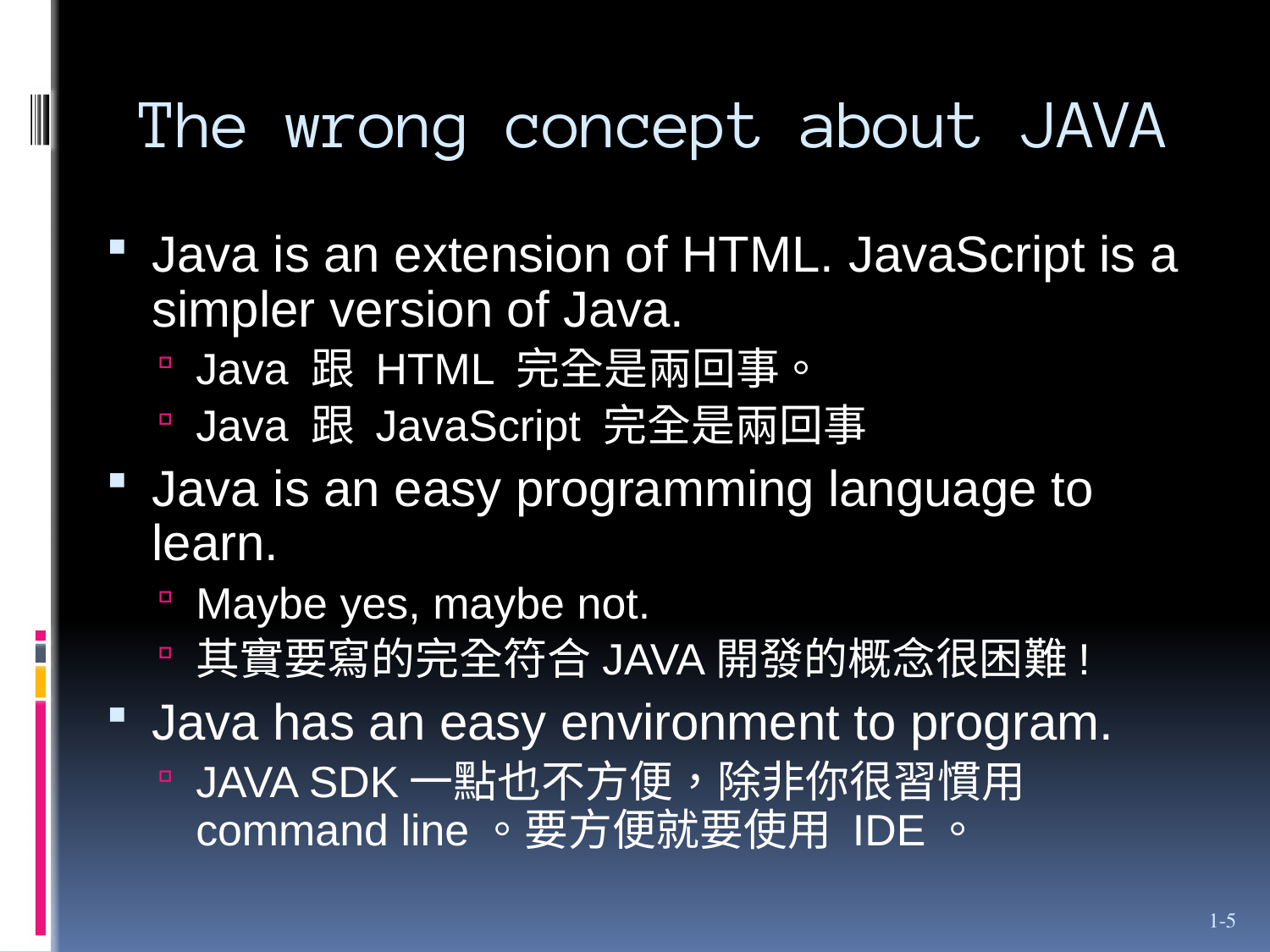

# The wrong concept about JAVA
Java is an extension of HTML. JavaScript is a simpler version of Java.
Java 跟 HTML 完全是兩回事。
Java 跟 JavaScript 完全是兩回事
Java is an easy programming language to learn.
Maybe yes, maybe not.
其實要寫的完全符合JAVA開發的概念很困難!
Java has an easy environment to program.
JAVA SDK一點也不方便，除非你很習慣用 command line。要方便就要使用 IDE。
1-5